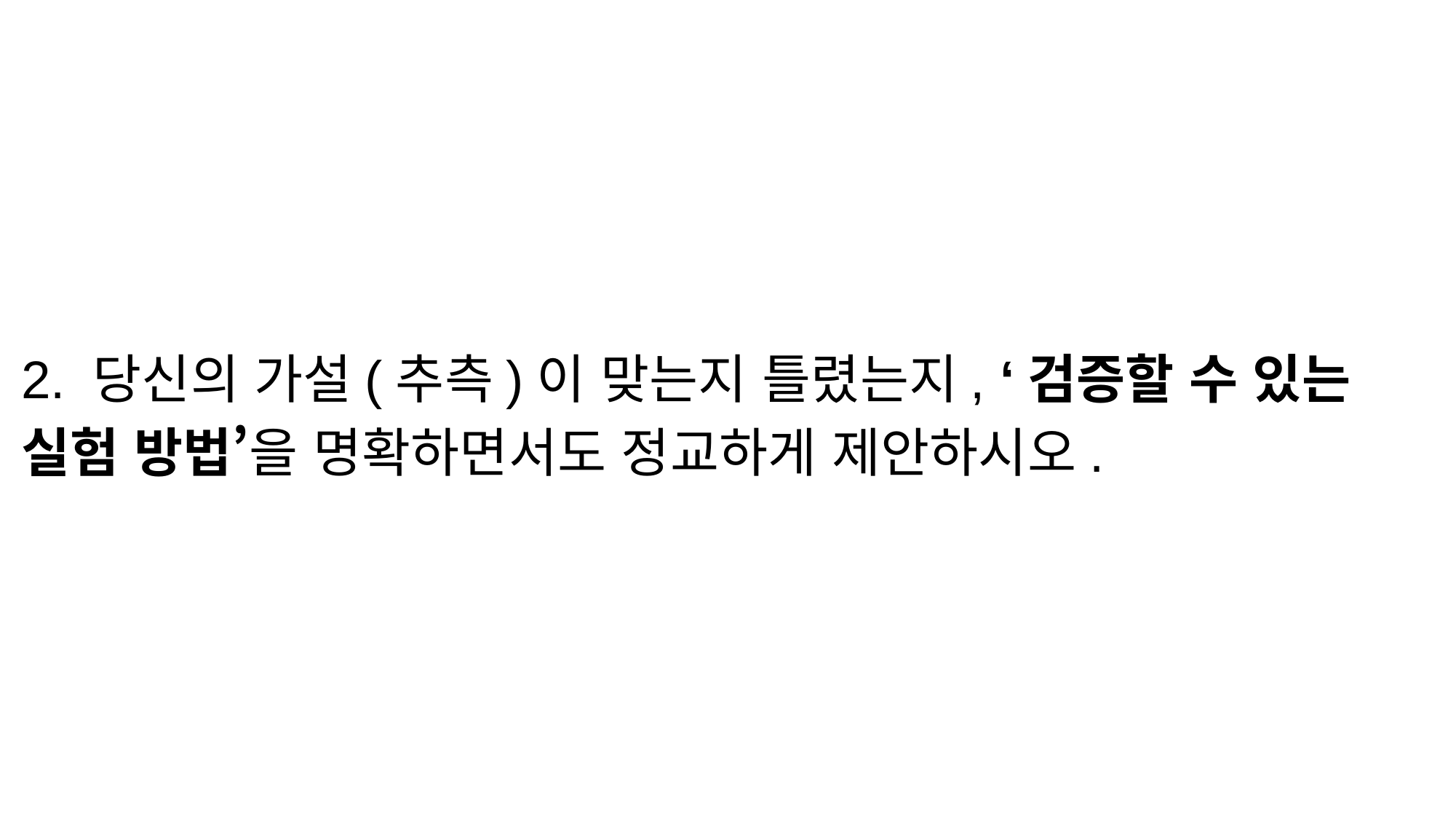

# 2. 당신의 가설(추측)이 맞는지 틀렸는지, ‘검증할 수 있는 실험 방법’을 명확하면서도 정교하게 제안하시오.